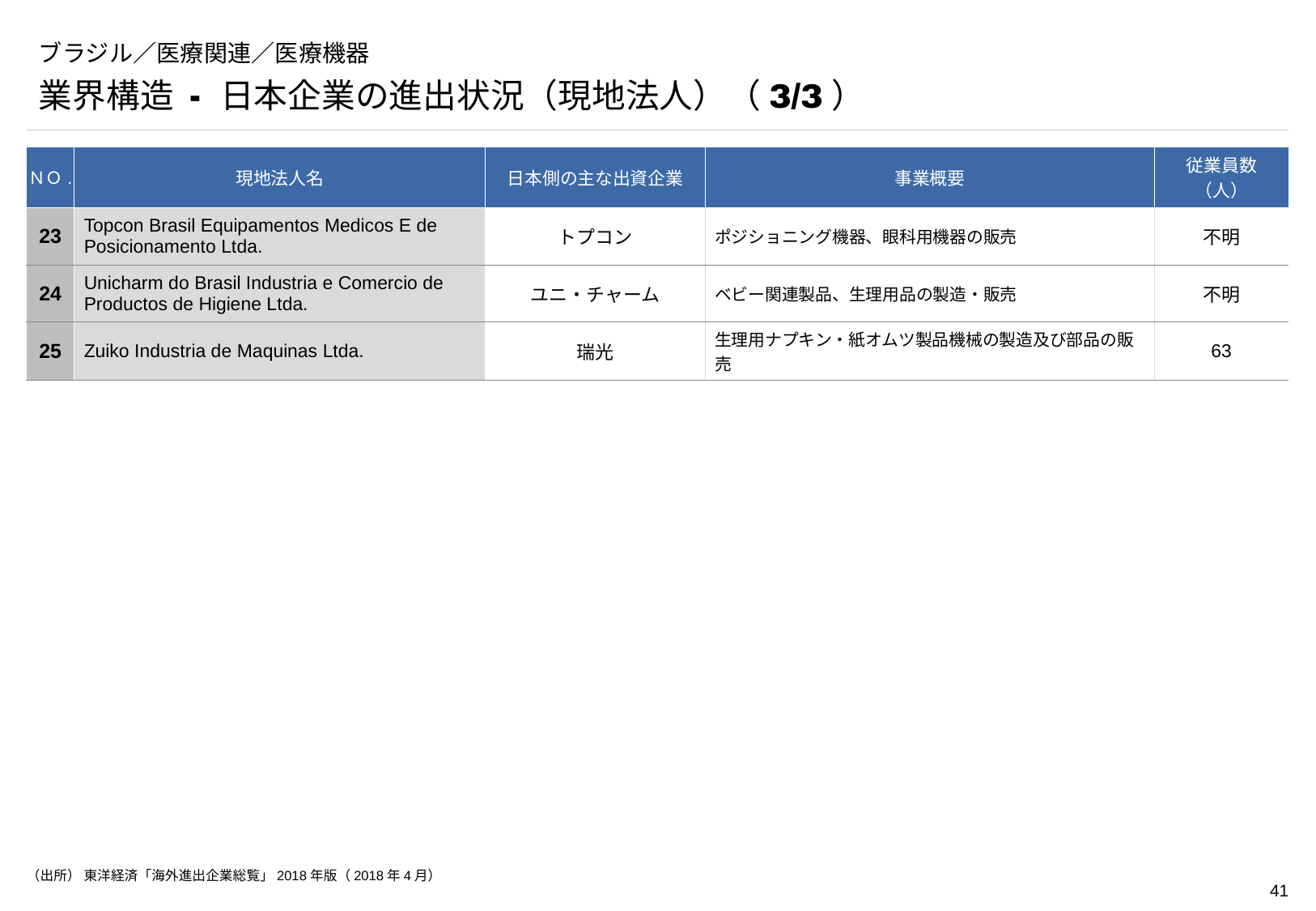

# ブラジル／医療関連／医療機器
業界構造 - 日本企業の進出状況（現地法人）（3/3）
| ＮＯ. | 現地法人名 | 日本側の主な出資企業 | 事業概要 | 従業員数（人） |
| --- | --- | --- | --- | --- |
| 23 | Topcon Brasil Equipamentos Medicos E de Posicionamento Ltda. | トプコン | ポジショニング機器、眼科用機器の販売 | 不明 |
| 24 | Unicharm do Brasil Industria e Comercio de Productos de Higiene Ltda. | ユニ・チャーム | ベビー関連製品、生理用品の製造・販売 | 不明 |
| 25 | Zuiko Industria de Maquinas Ltda. | 瑞光 | 生理用ナプキン・紙オムツ製品機械の製造及び部品の販売 | 63 |
（出所） 東洋経済「海外進出企業総覧」2018年版（2018年4月）